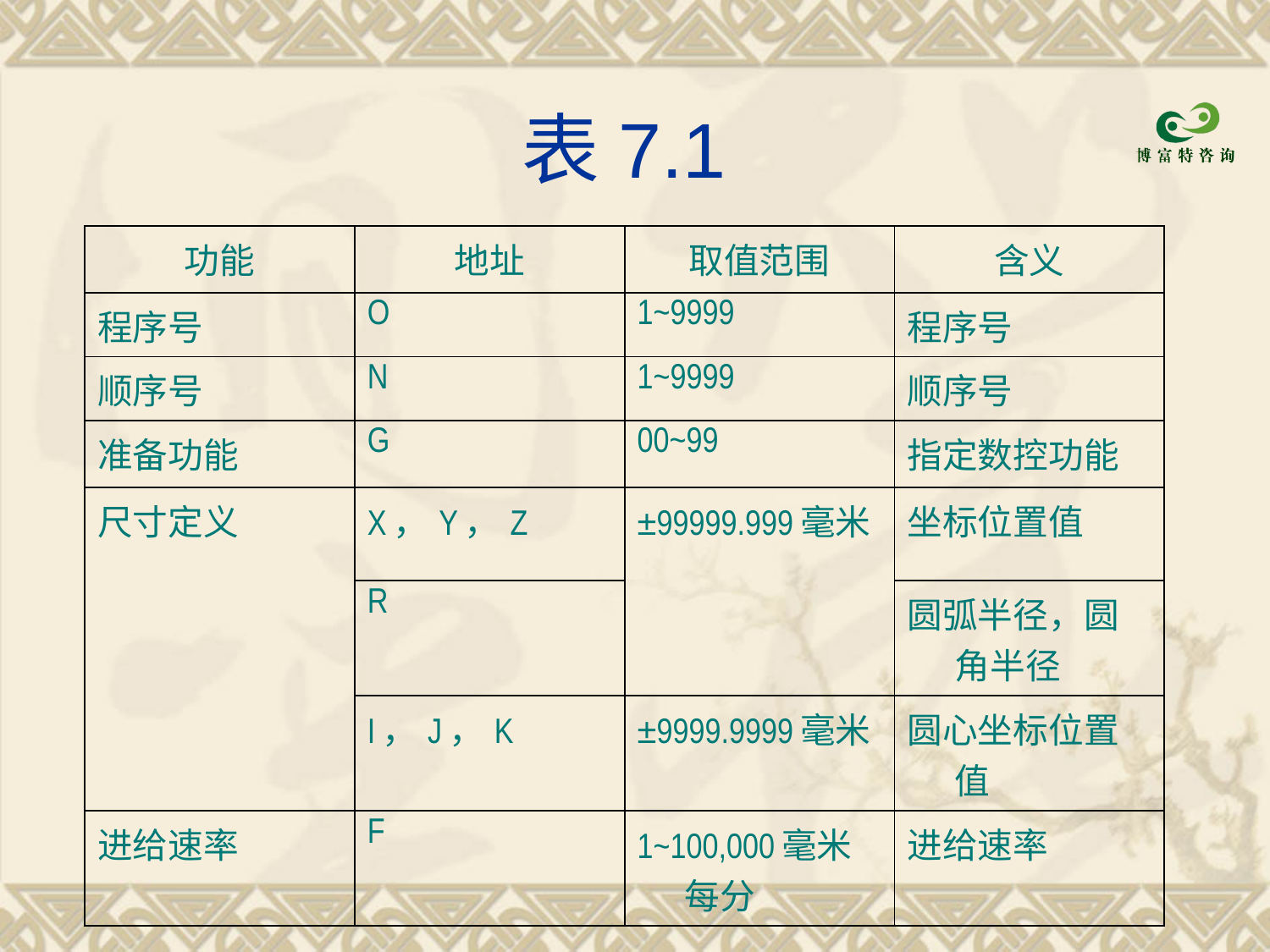

# 表7.1
| 功能 | 地址 | 取值范围 | 含义 |
| --- | --- | --- | --- |
| 程序号 | O | 1~9999 | 程序号 |
| 顺序号 | N | 1~9999 | 顺序号 |
| 准备功能 | G | 00~99 | 指定数控功能 |
| 尺寸定义 | X，Y，Z | ±99999.999毫米 | 坐标位置值 |
|  | R |  | 圆弧半径，圆角半径 |
|  | I，J，K | ±9999.9999毫米 | 圆心坐标位置值 |
| 进给速率 | F | 1~100,000毫米每分 | 进给速率 |